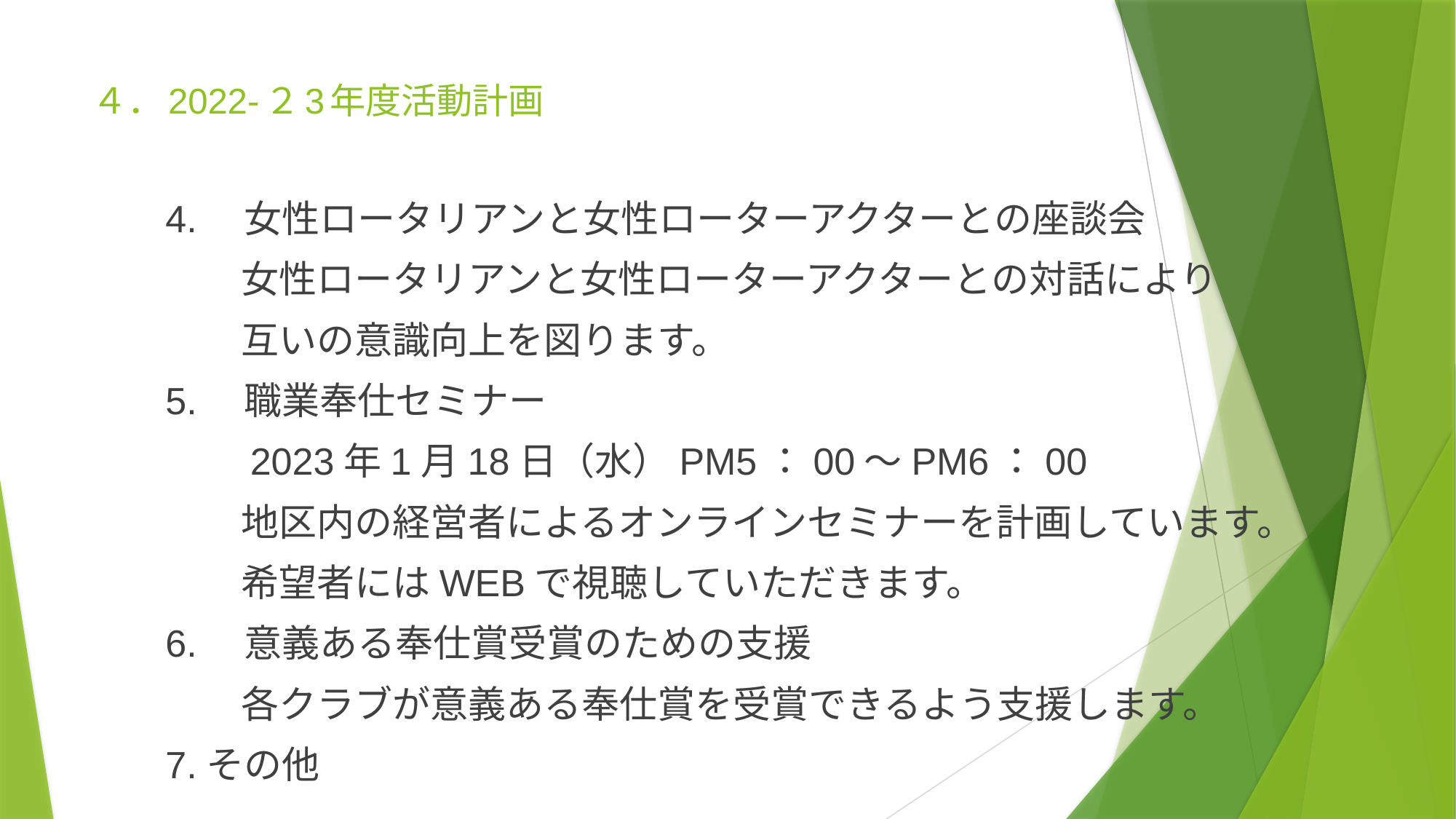

# ４．2022-２3年度活動計画
4.　女性ロータリアンと女性ローターアクターとの座談会
　　女性ロータリアンと女性ローターアクターとの対話により
　　互いの意識向上を図ります。
5.　職業奉仕セミナー
　　2023年1月18日（水）PM5：00～PM6：00
　　地区内の経営者によるオンラインセミナーを計画しています。
　　希望者にはWEBで視聴していただきます。
6.　意義ある奉仕賞受賞のための支援
　　各クラブが意義ある奉仕賞を受賞できるよう支援します。
7.その他